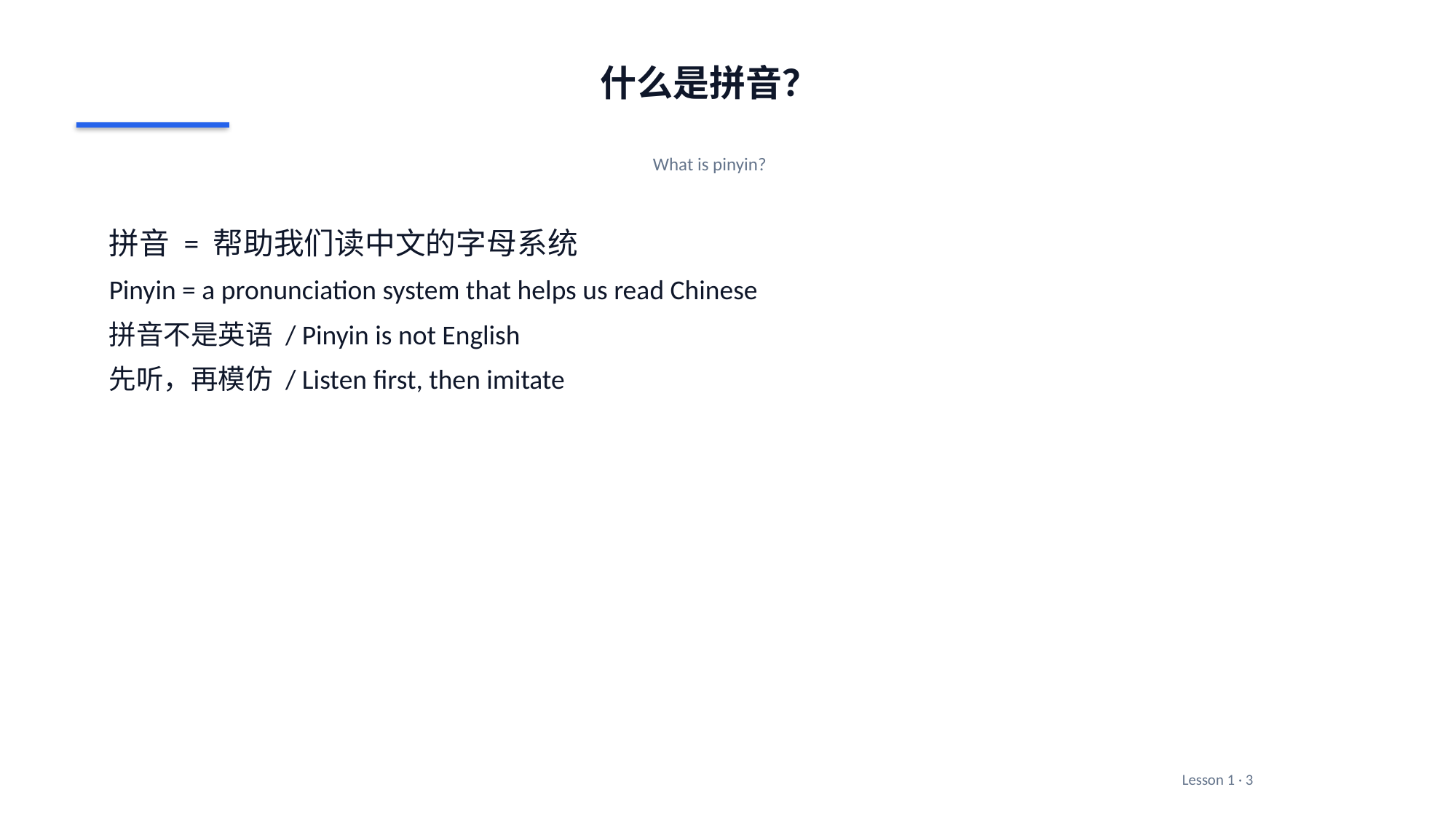

什么是拼音？

What is pinyin?
拼音 = 帮助我们读中文的字母系统
Pinyin = a pronunciation system that helps us read Chinese
拼音不是英语 / Pinyin is not English
先听，再模仿 / Listen first, then imitate
Lesson 1 · 3